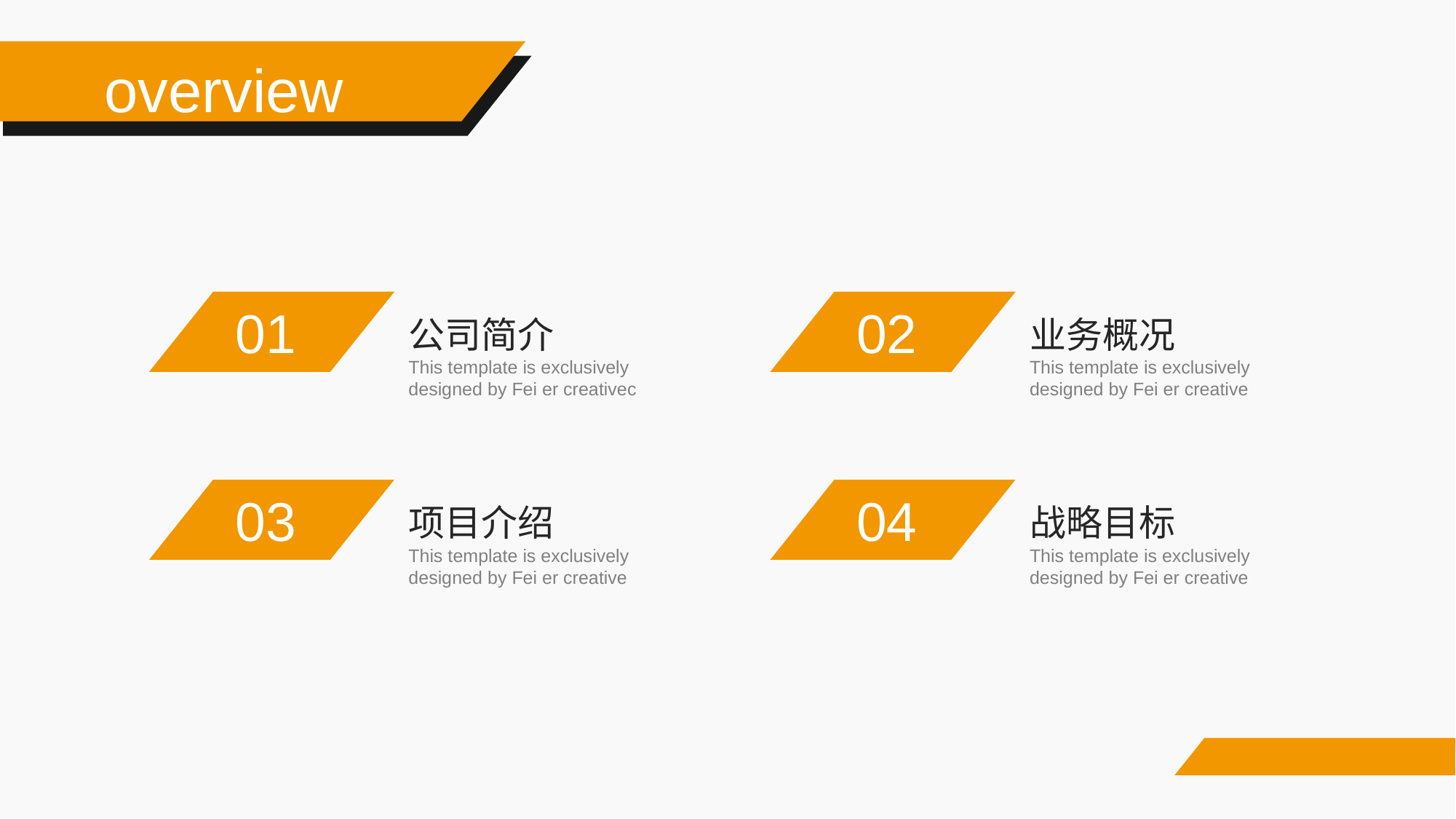

overview

01
公司简介
This template is exclusively designed by Fei er creativec

02
业务概况
This template is exclusively designed by Fei er creative

03
项目介绍
This template is exclusively designed by Fei er creative

04
战略目标
This template is exclusively designed by Fei er creative